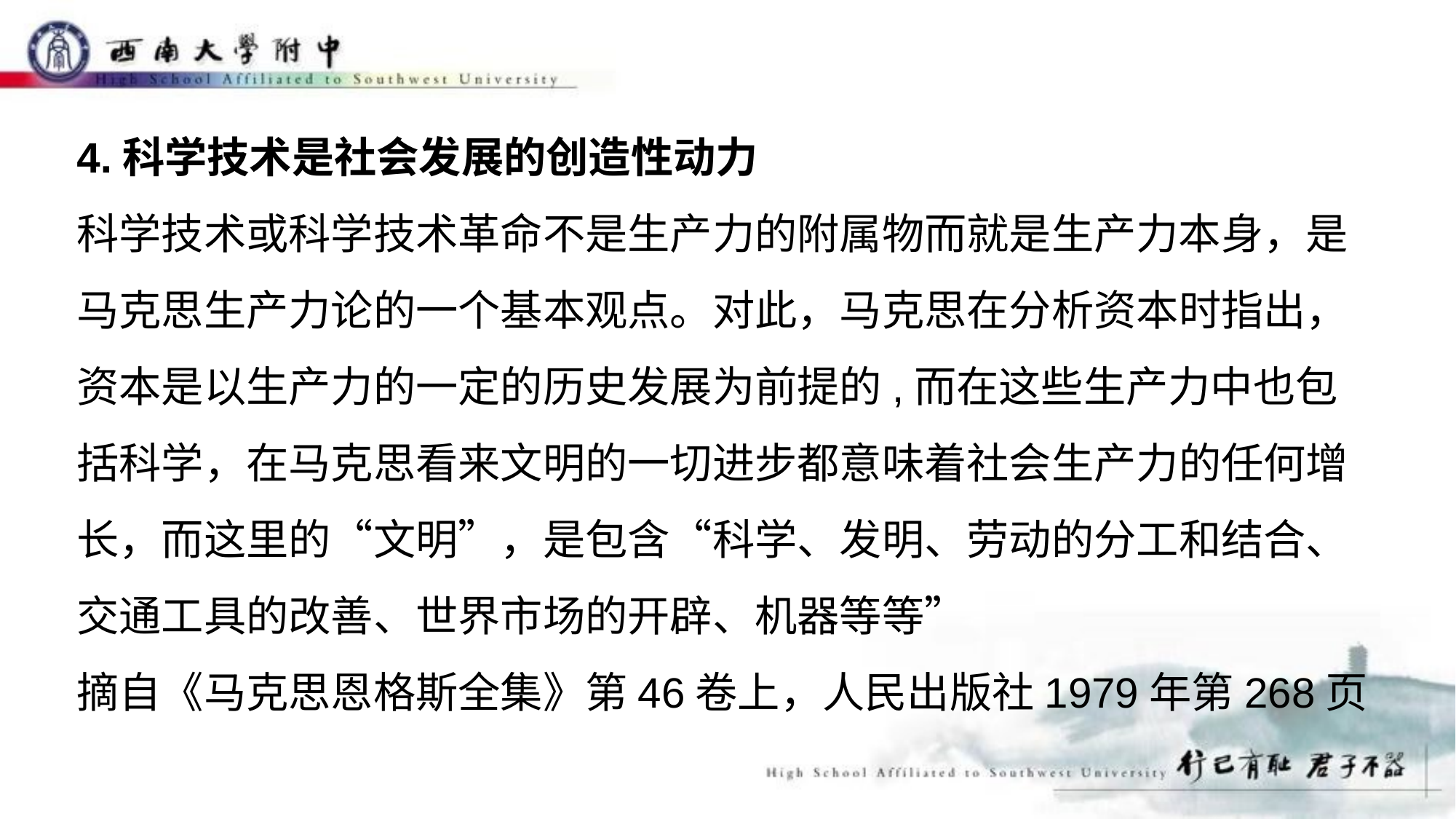

4.科学技术是社会发展的创造性动力
科学技术或科学技术革命不是生产力的附属物而就是生产力本身，是马克思生产力论的一个基本观点。对此，马克思在分析资本时指出，资本是以生产力的一定的历史发展为前提的,而在这些生产力中也包括科学，在马克思看来文明的一切进步都意味着社会生产力的任何增长，而这里的“文明”，是包含“科学、发明、劳动的分工和结合、交通工具的改善、世界市场的开辟、机器等等”
摘自《马克思恩格斯全集》第46卷上，人民出版社1979年第268页